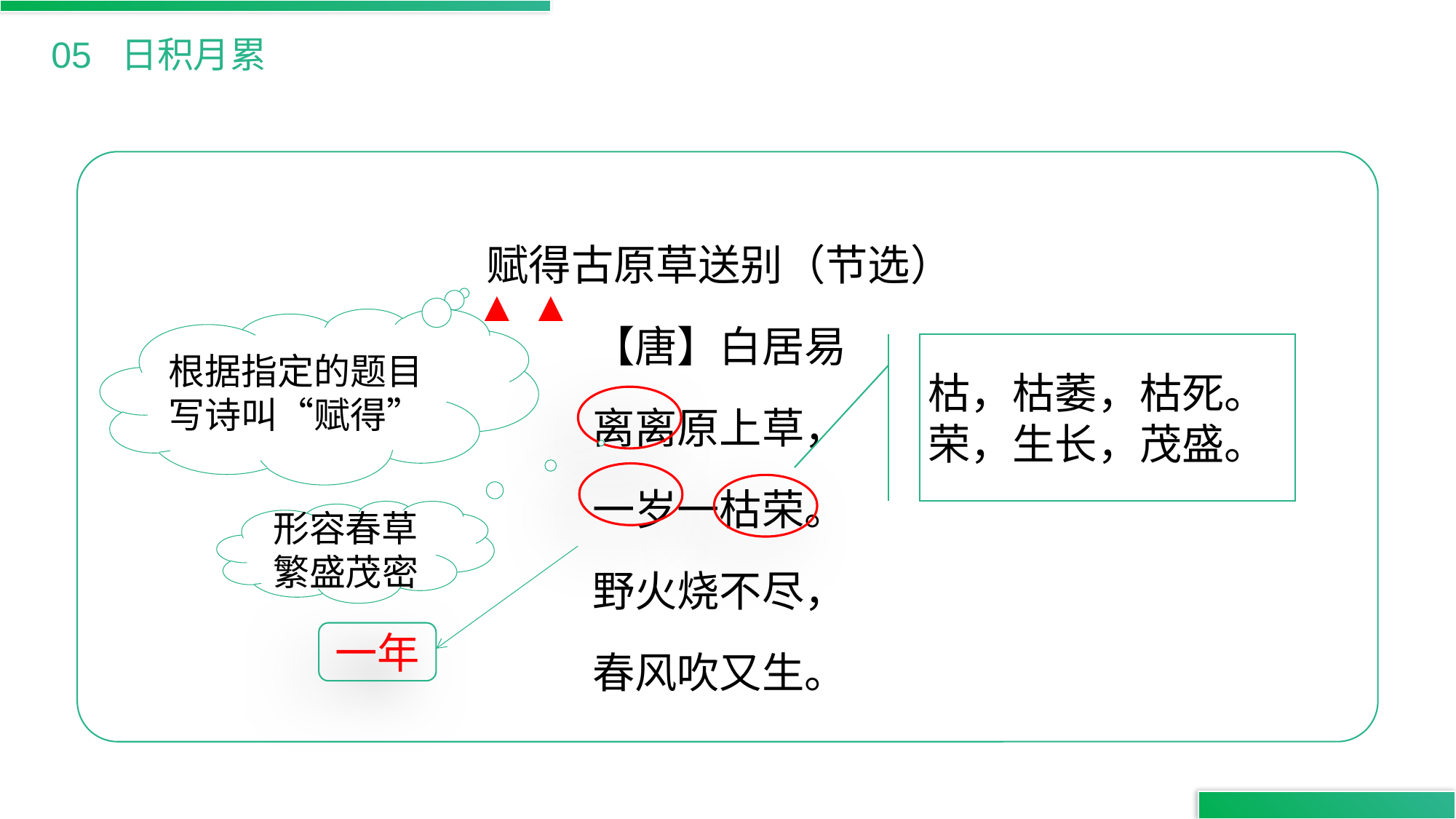

05  日积月累
赋得古原草送别（节选）
【唐】白居易
离离原上草，
一岁一枯荣。
野火烧不尽，
春风吹又生。
▲ ▲
根据指定的题目写诗叫“赋得”
枯，枯萎，枯死。
荣，生长，茂盛。

形容春草繁盛茂密
一年